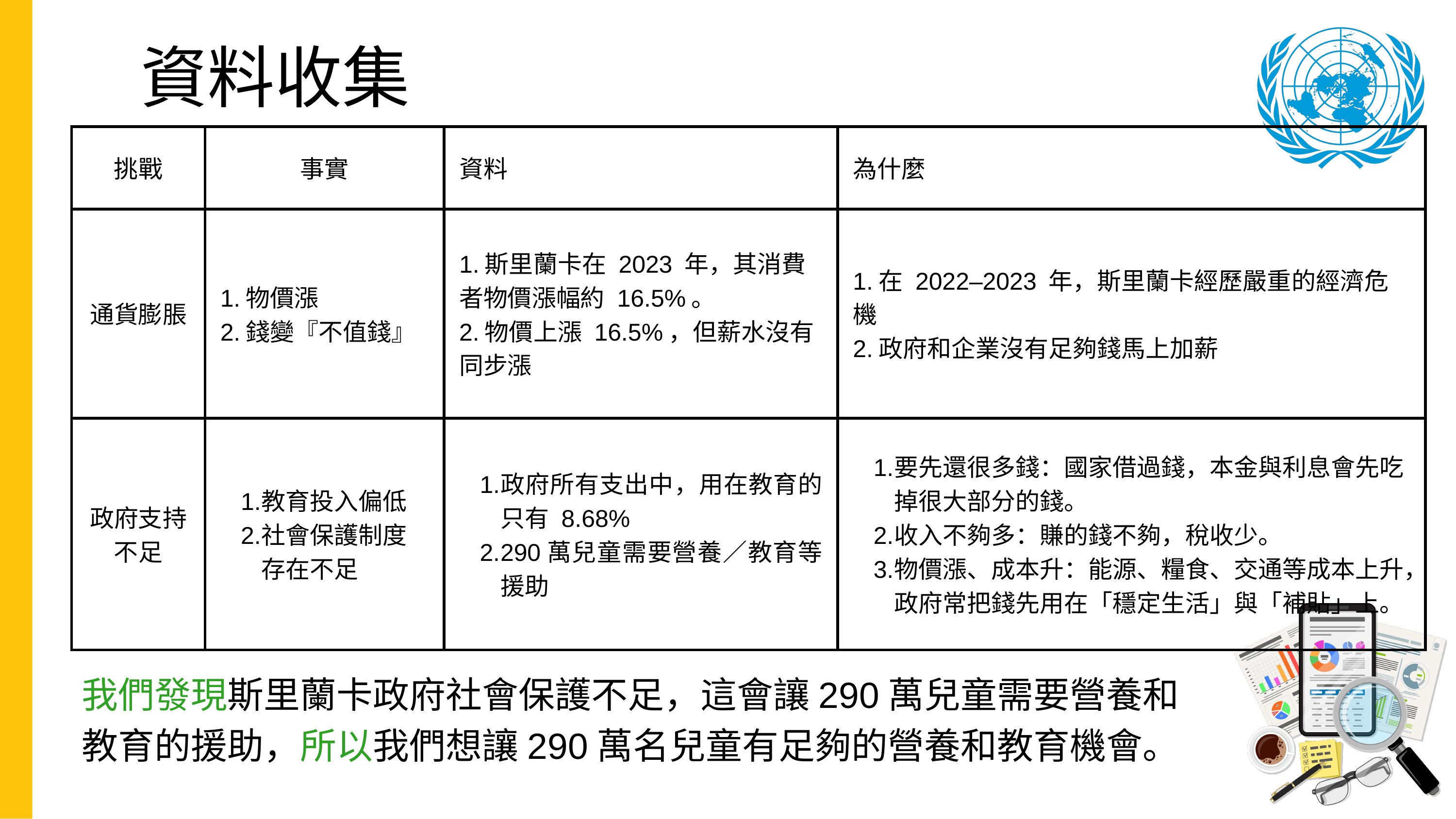

資料收集

| 挑戰 | 事實 | 資料 | 為什麼 |
| --- | --- | --- | --- |
| 通貨膨脹 | 1.物價漲 2.錢變『不值錢』 | 1.斯里蘭卡在 2023 年，其消費者物價漲幅約 16.5%。 2.物價上漲 16.5%，但薪水沒有同步漲 | 1.在 2022–2023 年，斯里蘭卡經歷嚴重的經濟危機 2.政府和企業沒有足夠錢馬上加薪 |
| 政府支持不足 | 教育投入偏低 社會保護制度存在不足 | 政府所有支出中，用在教育的只有 8.68% 290萬兒童需要營養／教育等援助 | 要先還很多錢：國家借過錢，本金與利息會先吃掉很大部分的錢。 收入不夠多：賺的錢不夠，稅收少。 物價漲、成本升：能源、糧食、交通等成本上升，政府常把錢先用在「穩定生活」與「補貼」上。 |

我們發現斯里蘭卡政府社會保護不足，這會讓290萬兒童需要營養和教育的援助，所以我們想讓290萬名兒童有足夠的營養和教育機會。